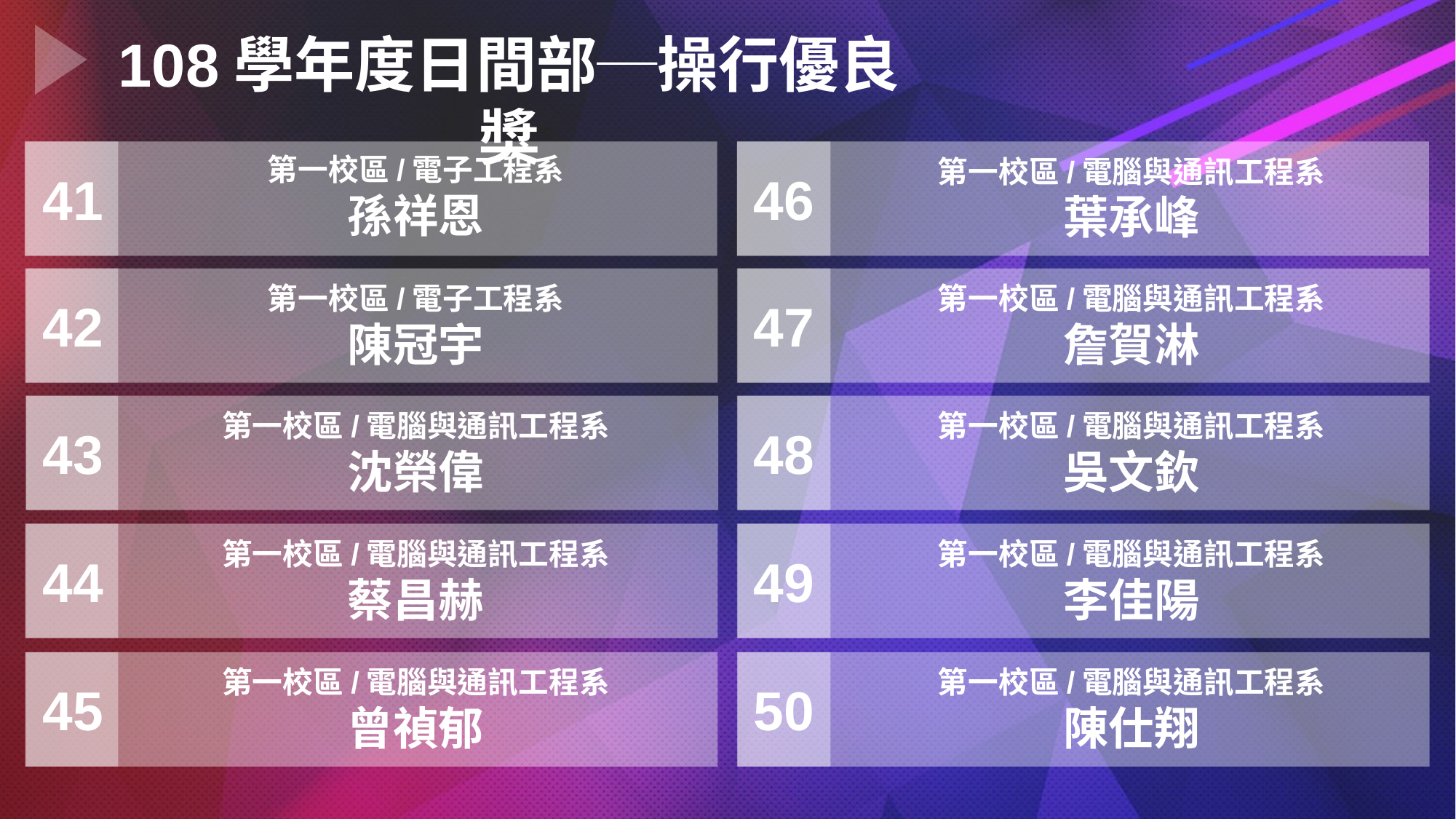

108學年度日間部─操行優良獎

第一校區/電子工程系
孫祥恩
第一校區/電腦與通訊工程系
葉承峰
46
41

第一校區/電子工程系
陳冠宇
第一校區/電腦與通訊工程系
詹賀淋
47
42

第一校區/電腦與通訊工程系
沈榮偉
第一校區/電腦與通訊工程系
吳文欽
48
43

第一校區/電腦與通訊工程系
蔡昌赫
第一校區/電腦與通訊工程系
李佳陽
49
44

第一校區/電腦與通訊工程系
曾禎郁
第一校區/電腦與通訊工程系
陳仕翔
50
45